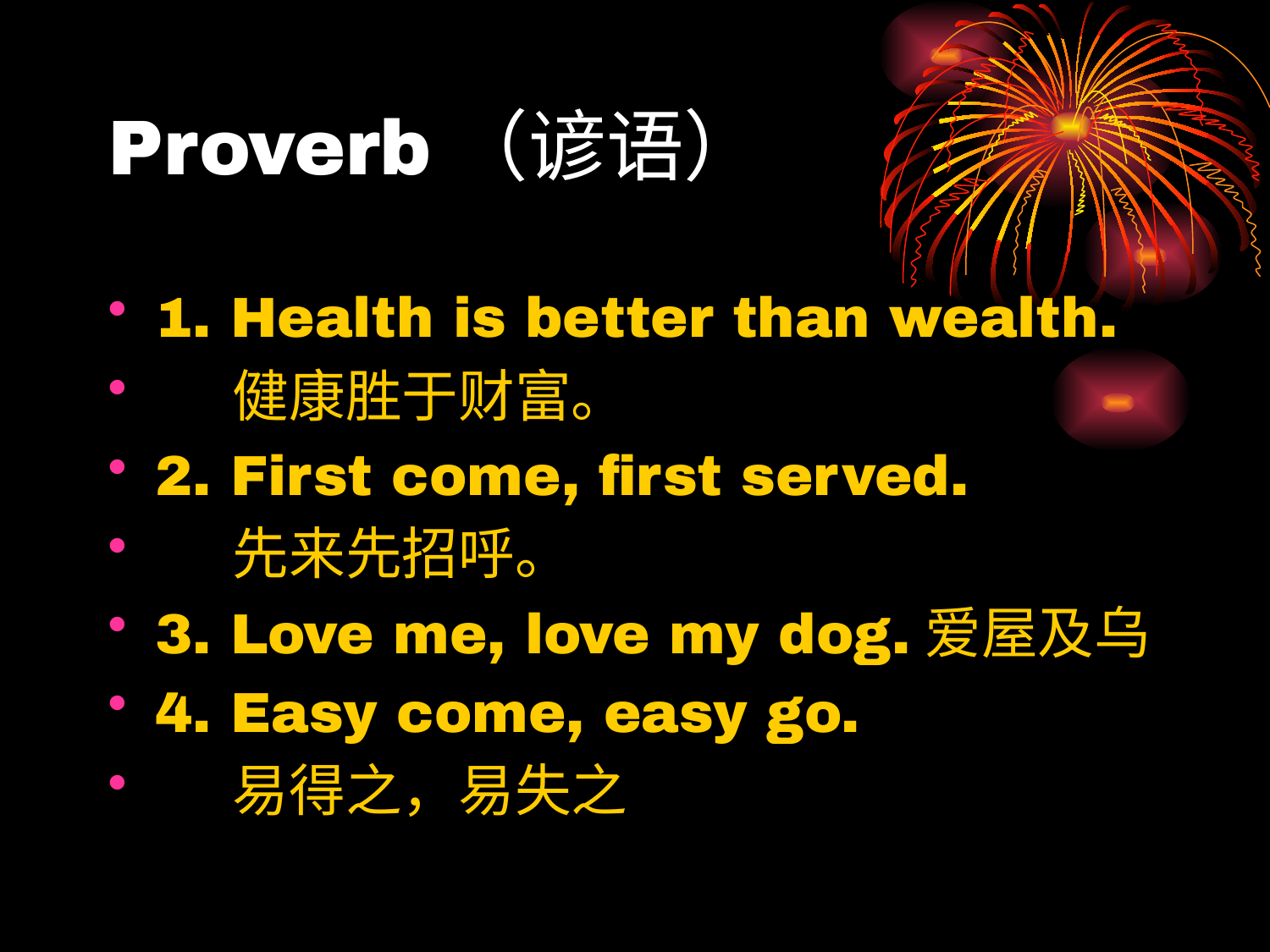

Proverb（谚语）
1. Health is better than wealth.
     健康胜于财富。
2. First come, first served.
     先来先招呼。
3. Love me, love my dog.爱屋及乌
4. Easy come, easy go.
     易得之，易失之